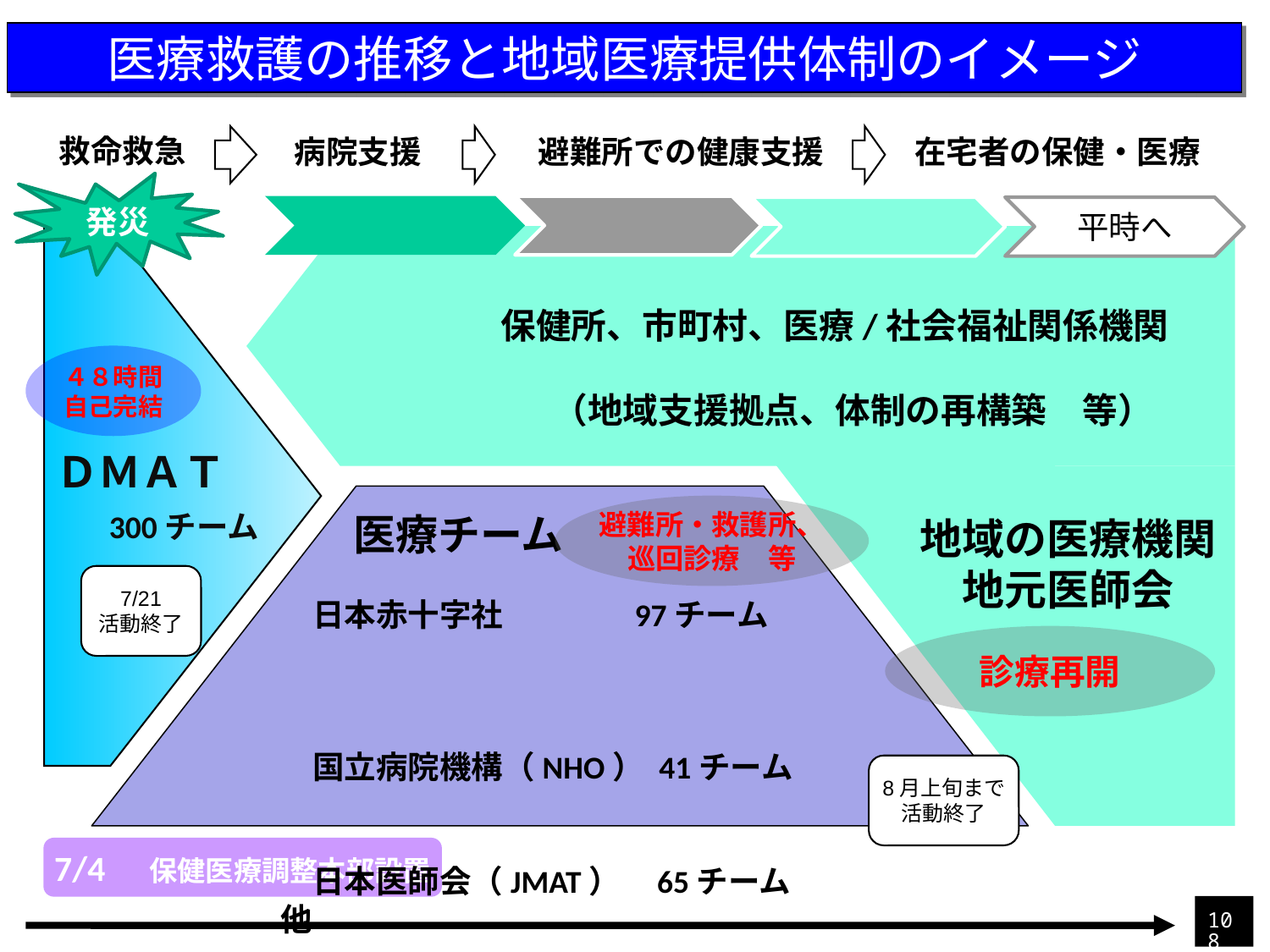

医療救護の推移と地域医療提供体制のイメージ

救命救急
病院支援
　避難所での健康支援
在宅者の保健・医療

発災

平時へ

　　　　保健所、市町村、医療/社会福祉関係機関

　　　　　（地域支援拠点、体制の再構築　等）
ＤＭＡＴ
　300チーム

４８時間
自己完結

　日本赤十字社　　　    97チーム

　国立病院機構（NHO） 41チーム

　日本医師会（JMAT）    65チーム　他
避難所・救護所、
巡回診療　等
医療チーム
地域の医療機関
地元医師会
7/21
活動終了
診療再開
8月上旬まで
活動終了
7/4　保健医療調整本部設置
108